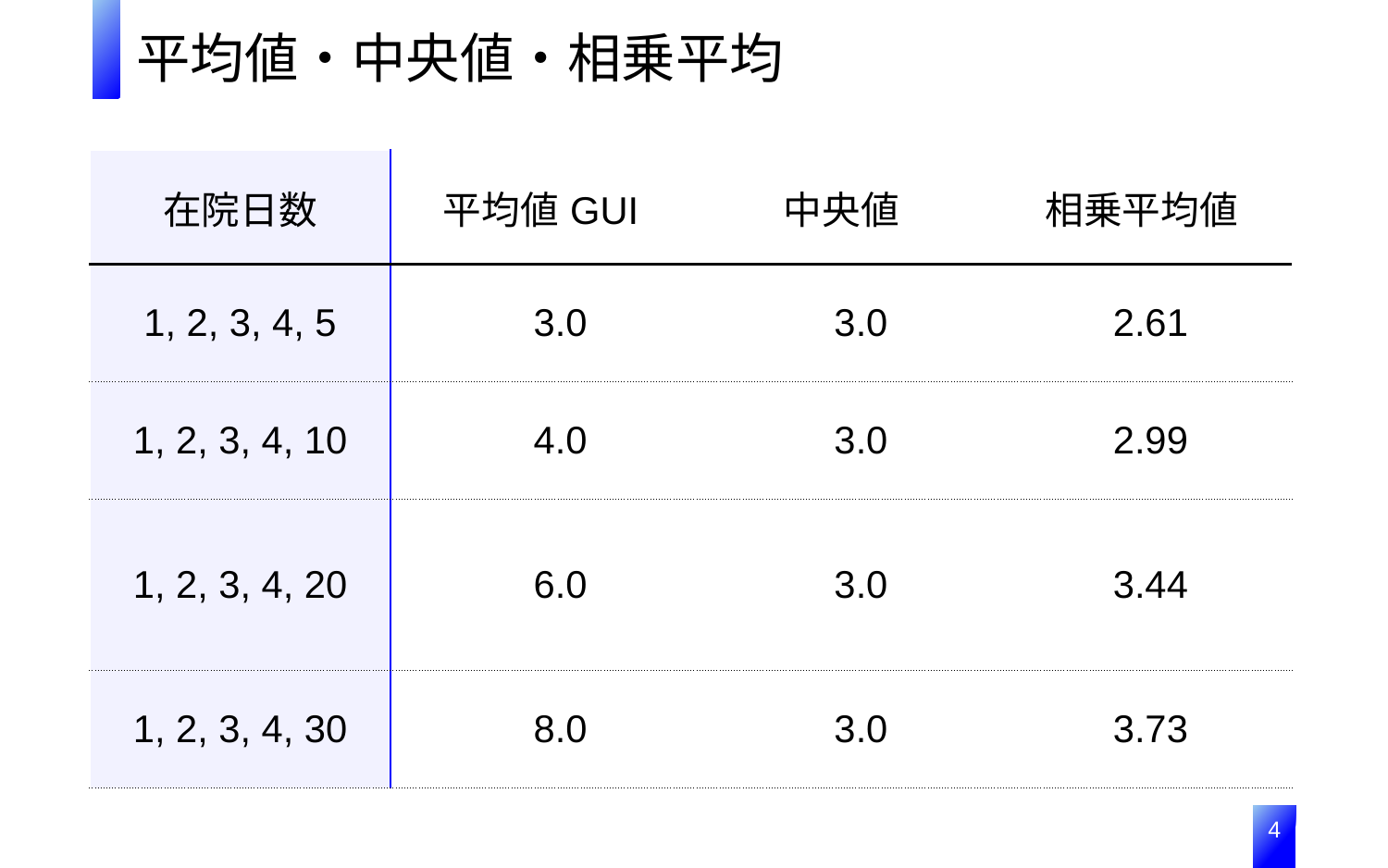

平均値・中央値・相乗平均
| 在院日数 | 平均値GUI | 中央値 | 相乗平均値 |
| --- | --- | --- | --- |
| 1, 2, 3, 4, 5 | 3.0 | 3.0 | 2.61 |
| 1, 2, 3, 4, 10 | 4.0 | 3.0 | 2.99 |
| 1, 2, 3, 4, 20 | 6.0 | 3.0 | 3.44 |
| 1, 2, 3, 4, 30 | 8.0 | 3.0 | 3.73 |